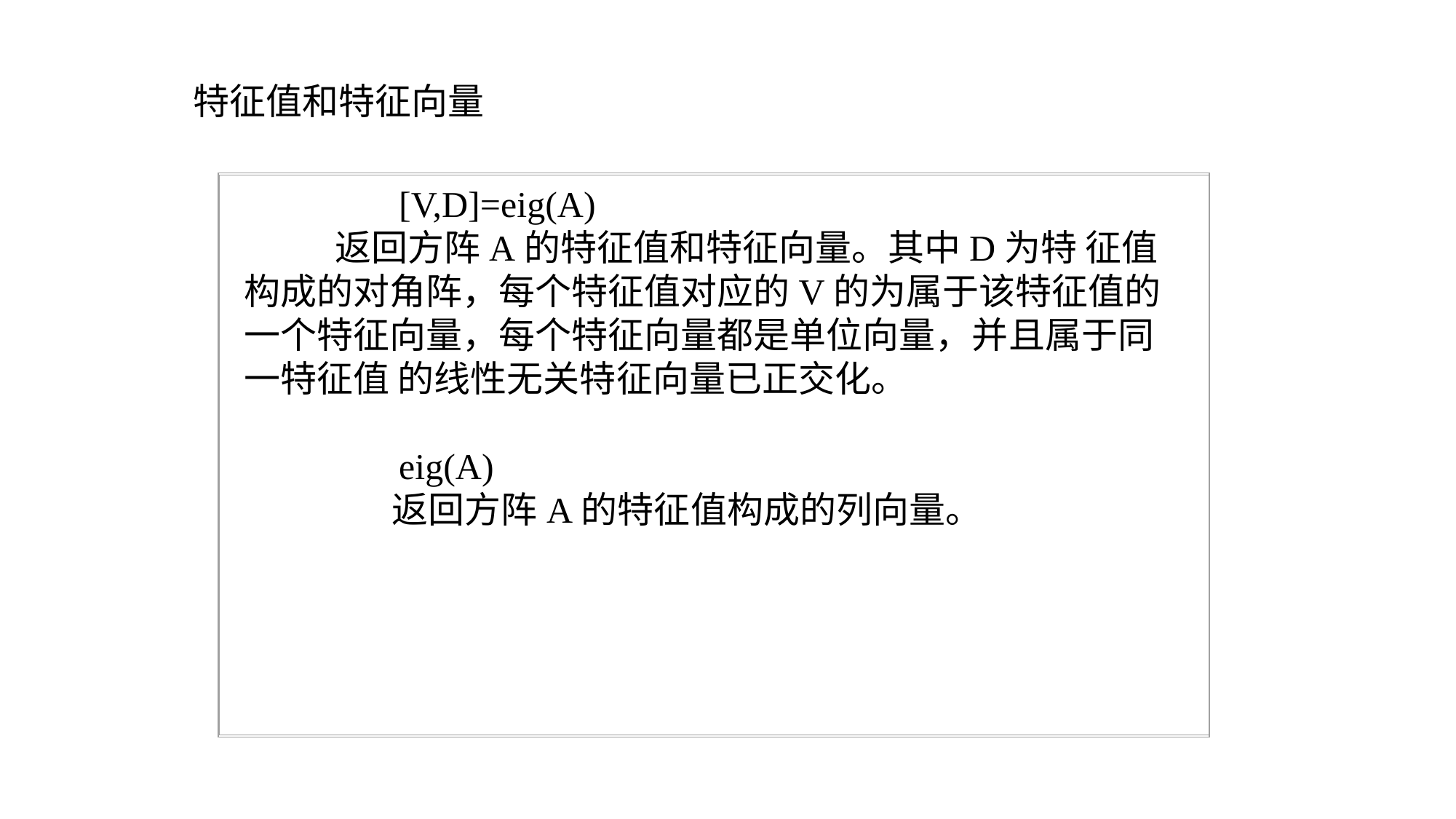

特征值和特征向量

                 [V,D]=eig(A)
          返回方阵A的特征值和特征向量。其中D为特 征值构成的对角阵，每个特征值对应的V的为属于该特征值的一个特征向量，每个特征向量都是单位向量，并且属于同一特征值 的线性无关特征向量已正交化。

                 eig(A)
                 返回方阵A的特征值构成的列向量。